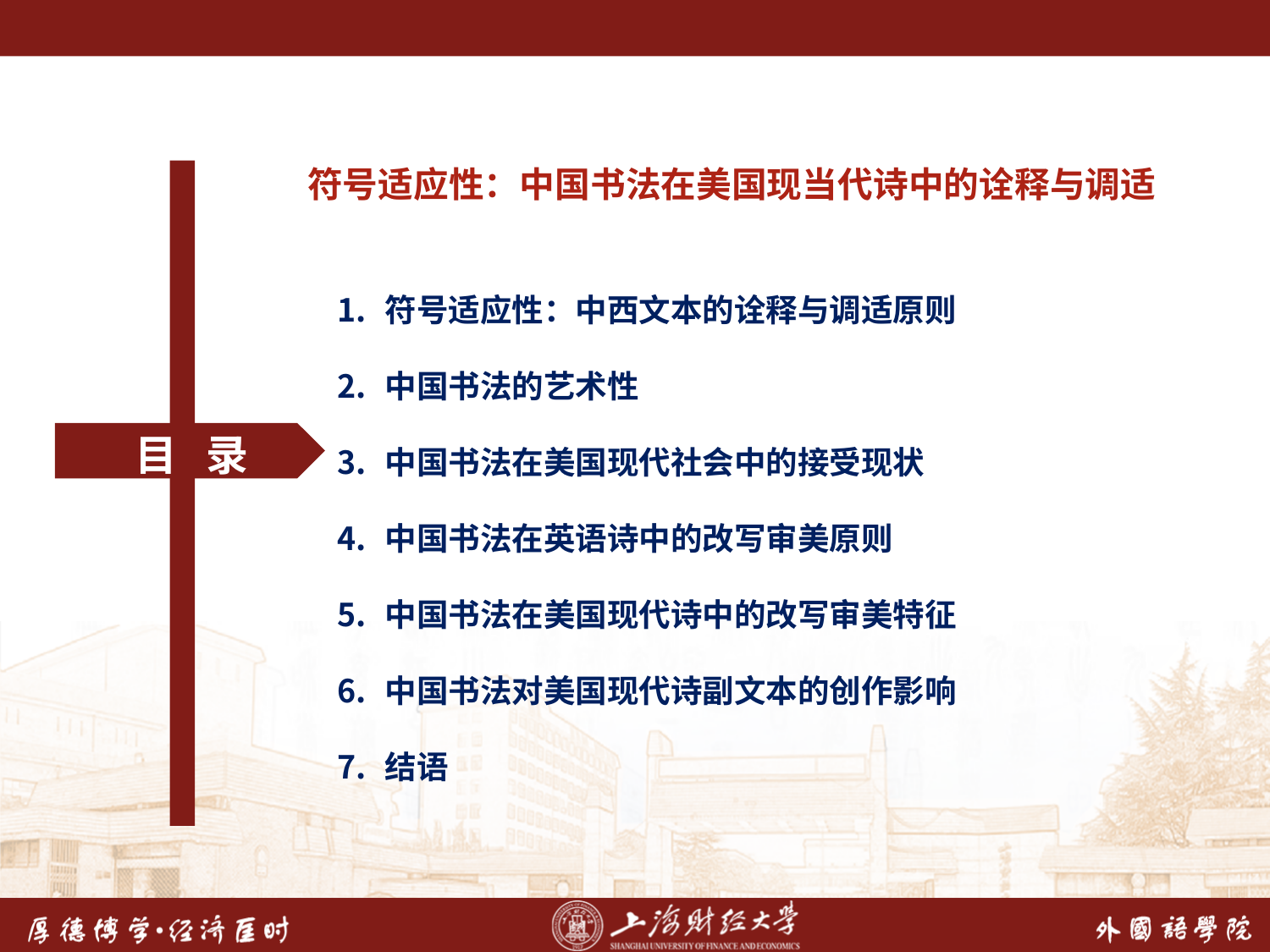

符号适应性：中国书法在美国现当代诗中的诠释与调适

符号适应性：中西文本的诠释与调适原则
中国书法的艺术性
中国书法在美国现代社会中的接受现状
中国书法在英语诗中的改写审美原则
中国书法在美国现代诗中的改写审美特征
中国书法对美国现代诗副文本的创作影响
结语
     目   录